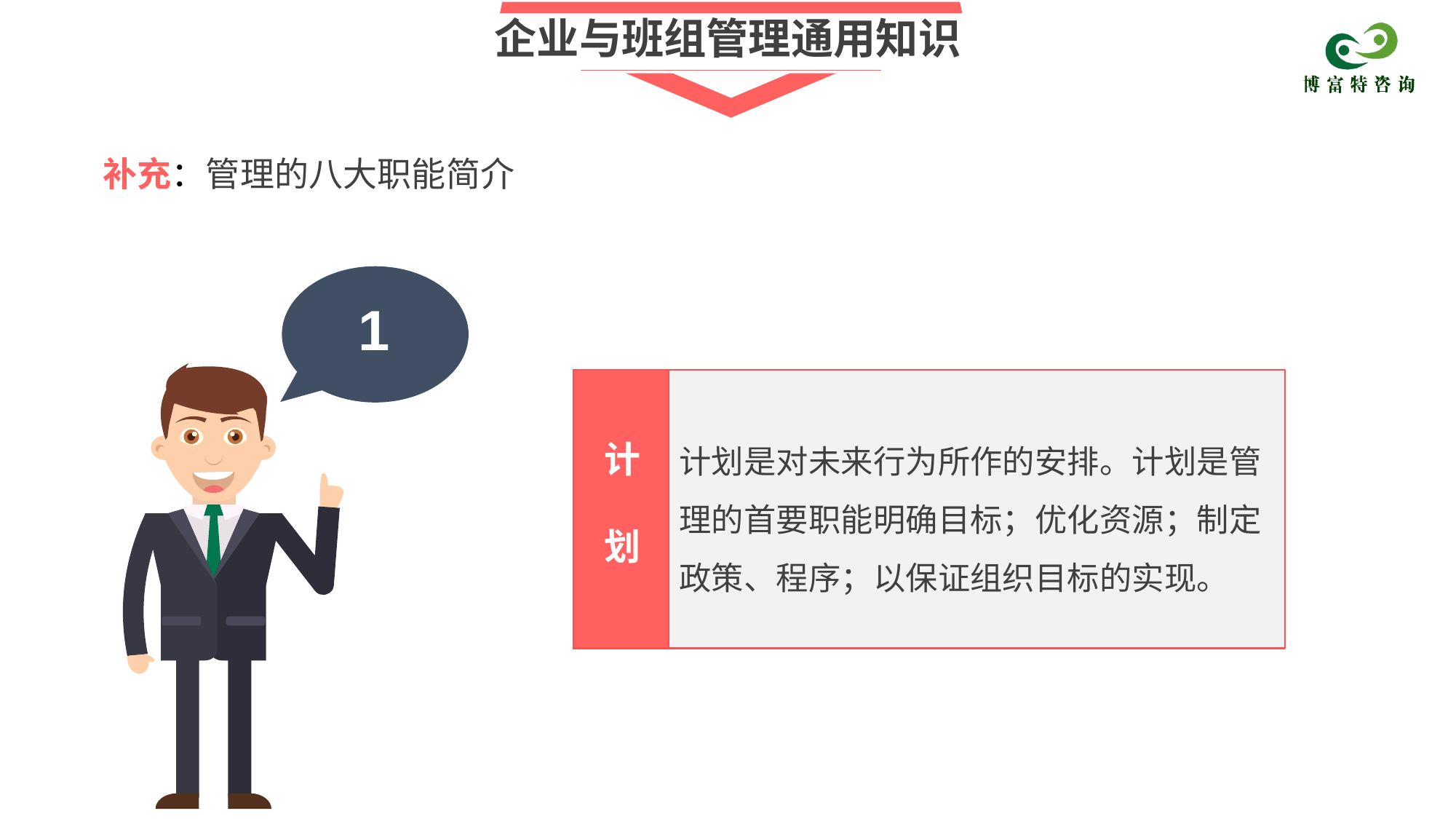

企业与班组管理通用知识
补充：管理的八大职能简介

1

计划是对未来行为所作的安排。计划是管理的首要职能明确目标；优化资源；制定政策、程序；以保证组织目标的实现。
计
 划
.